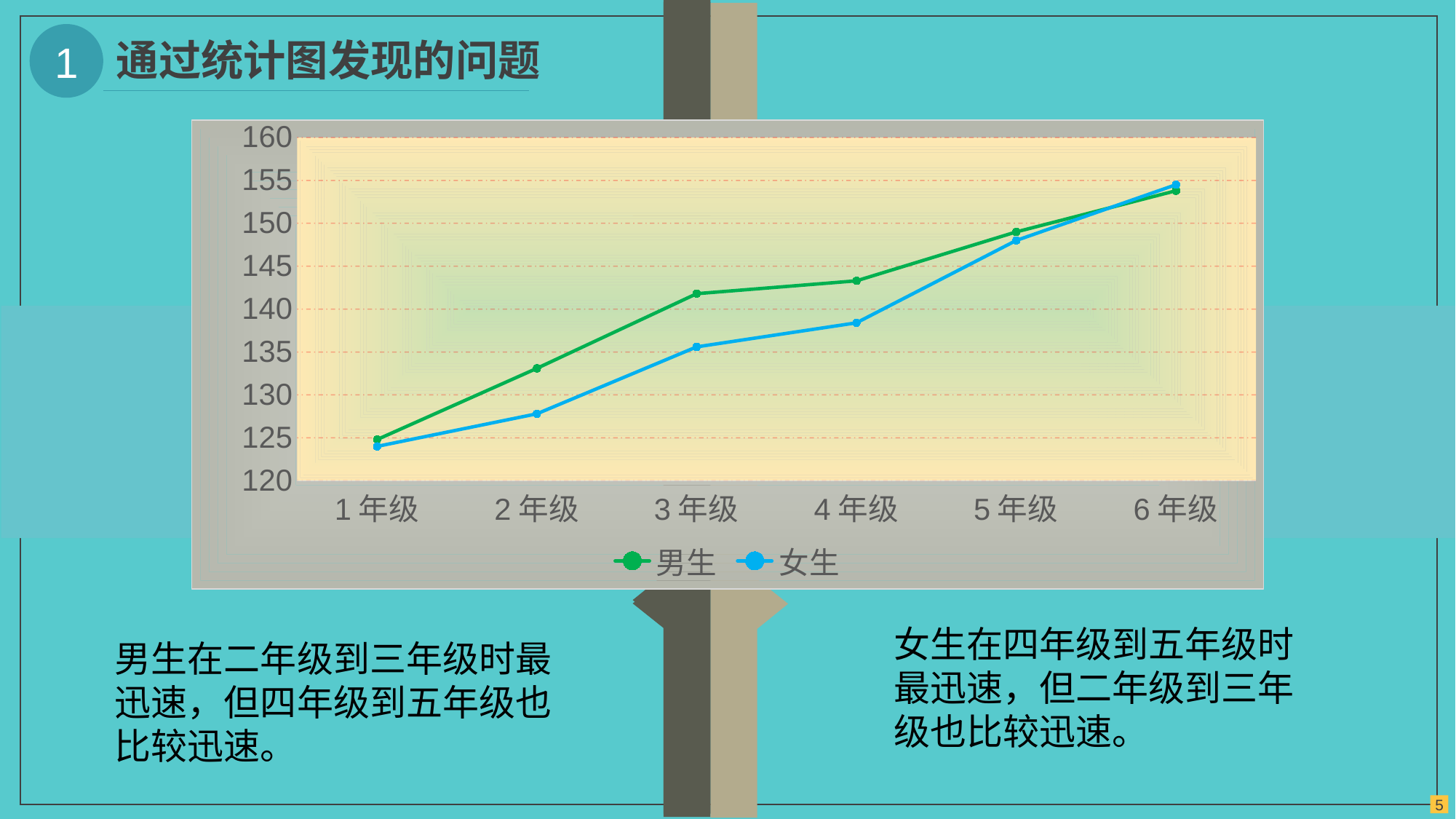

1
通过统计图发现的问题

### Chart

| Category | 男生 | 女生 |
|---|---|---|
| 1年级 | 124.8 | 124.0 |
| 2年级 | 133.1 | 127.8 |
| 3年级 | 141.8 | 135.6 |
| 4年级 | 143.3 | 138.4 |
| 5年级 | 149.0 | 148.0 |
| 6年级 | 153.8 | 154.5 |

女生在四年级到五年级时最迅速，但二年级到三年级也比较迅速。
男生在二年级到三年级时最迅速，但四年级到五年级也比较迅速。
5